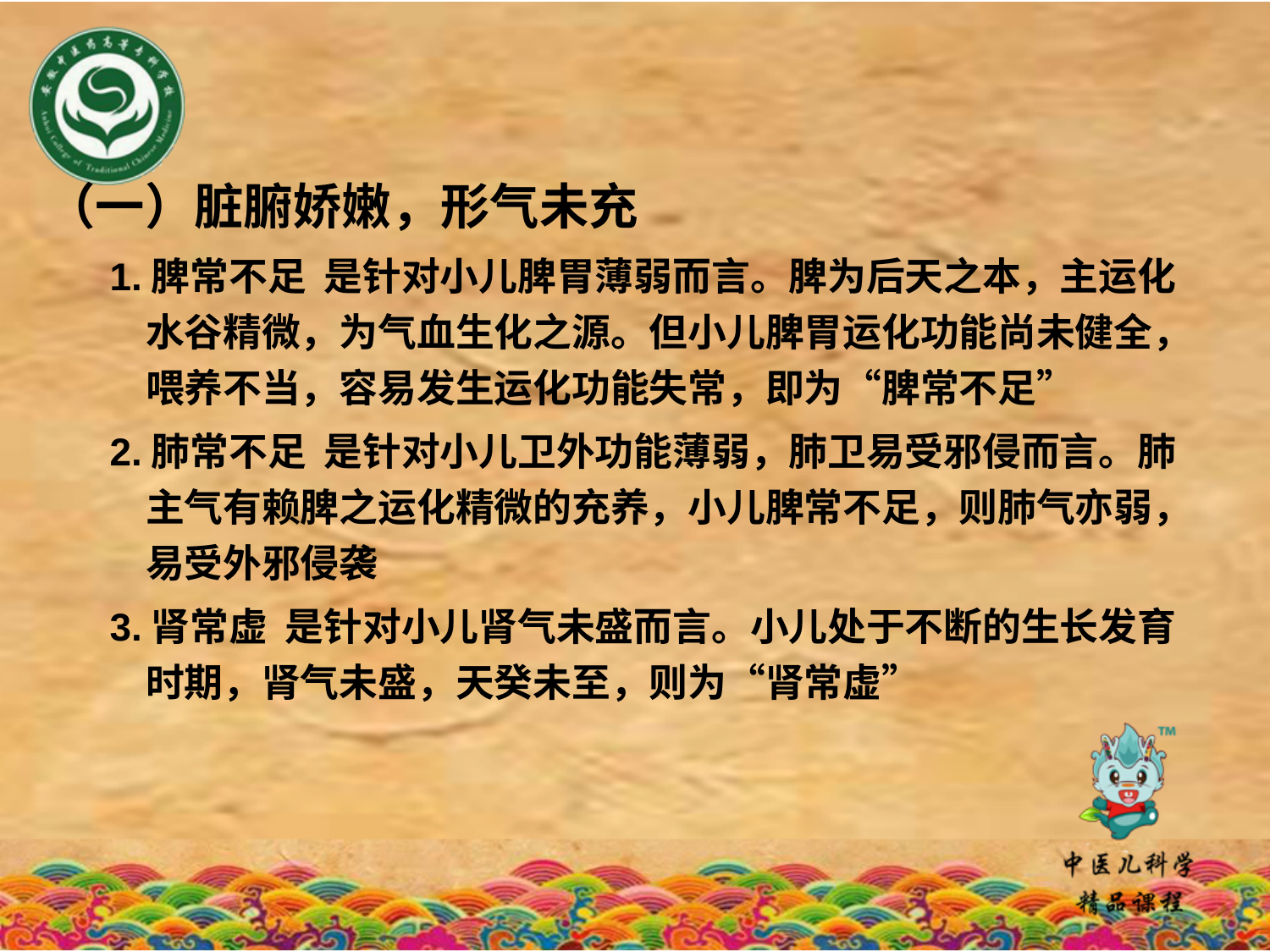

（一）脏腑娇嫩，形气未充
1.脾常不足  是针对小儿脾胃薄弱而言。脾为后天之本，主运化水谷精微，为气血生化之源。但小儿脾胃运化功能尚未健全，喂养不当，容易发生运化功能失常，即为“脾常不足”
2.肺常不足  是针对小儿卫外功能薄弱，肺卫易受邪侵而言。肺主气有赖脾之运化精微的充养，小儿脾常不足，则肺气亦弱，易受外邪侵袭
3.肾常虚  是针对小儿肾气未盛而言。小儿处于不断的生长发育时期，肾气未盛，天癸未至，则为“肾常虚”